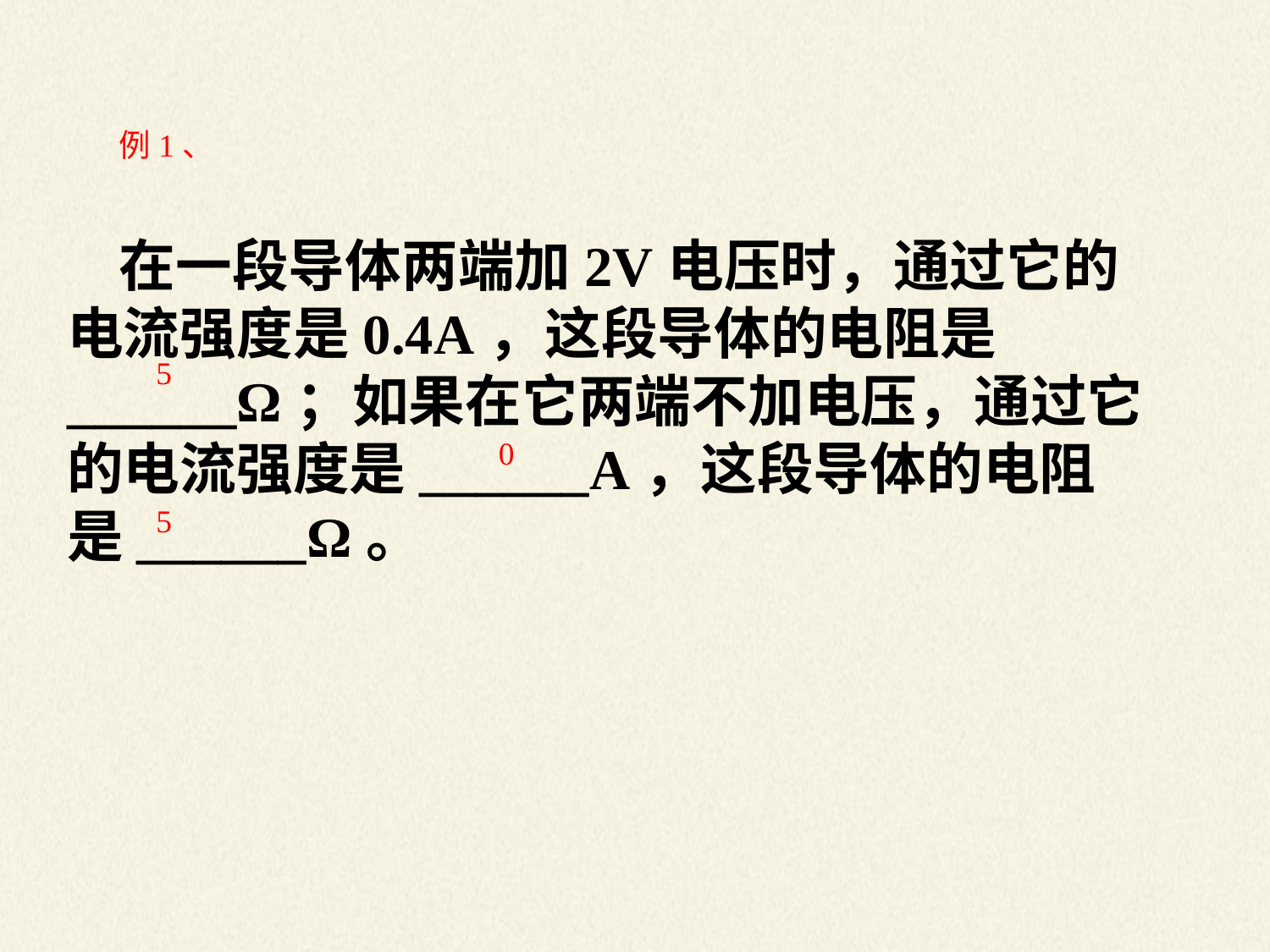

例1、
   在一段导体两端加2V电压时，通过它的电流强度是0.4A，这段导体的电阻是______Ω；如果在它两端不加电压，通过它的电流强度是______A，这段导体的电阻是______Ω。
5

0
5